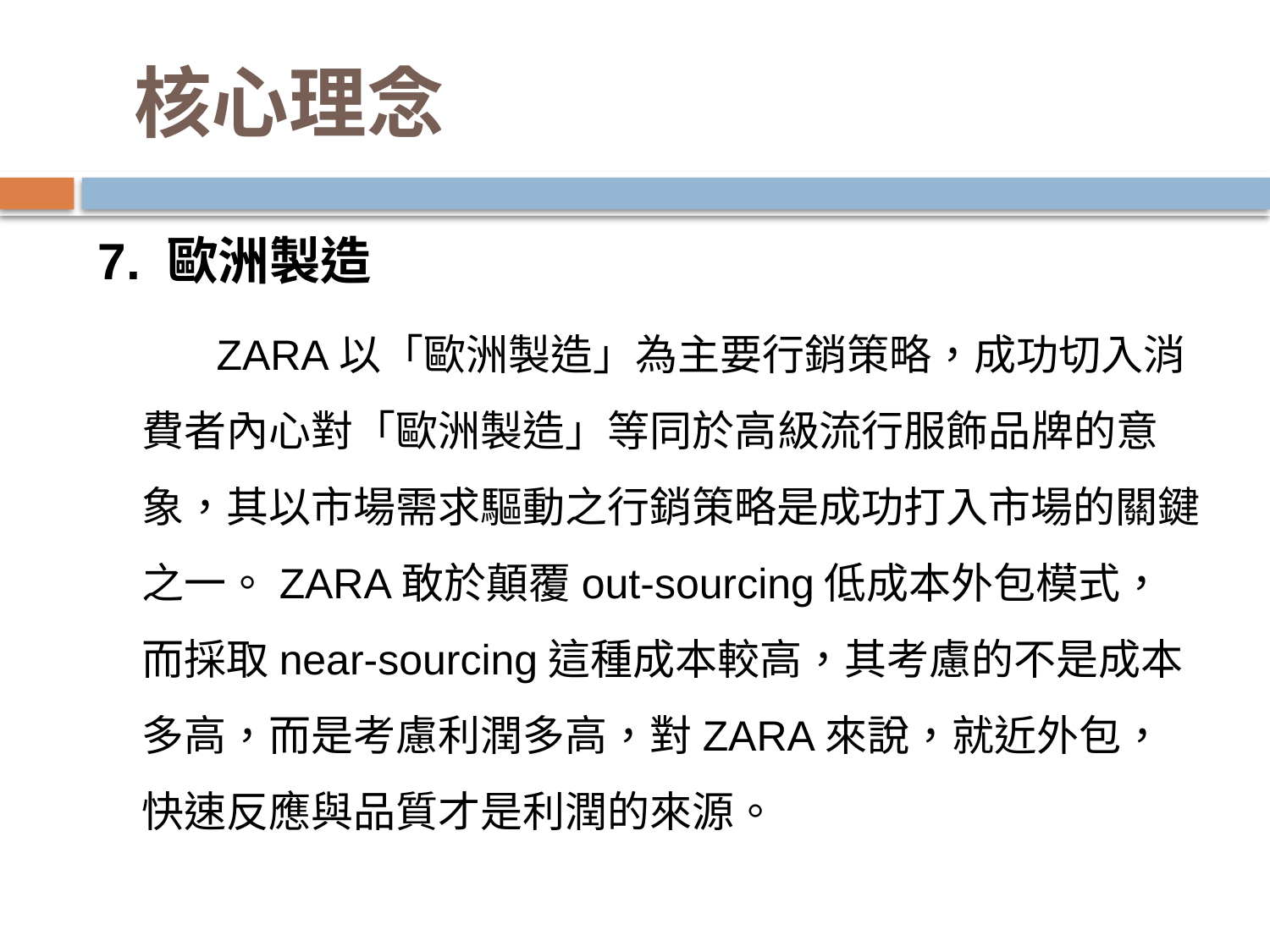

# 核心理念
7. 歐洲製造
          ZARA以「歐洲製造」為主要行銷策略，成功切入消費者內心對「歐洲製造」等同於高級流行服飾品牌的意象，其以市場需求驅動之行銷策略是成功打入市場的關鍵之一。ZARA敢於顛覆out-sourcing低成本外包模式，而採取near-sourcing這種成本較高，其考慮的不是成本多高，而是考慮利潤多高，對ZARA來說，就近外包，快速反應與品質才是利潤的來源。